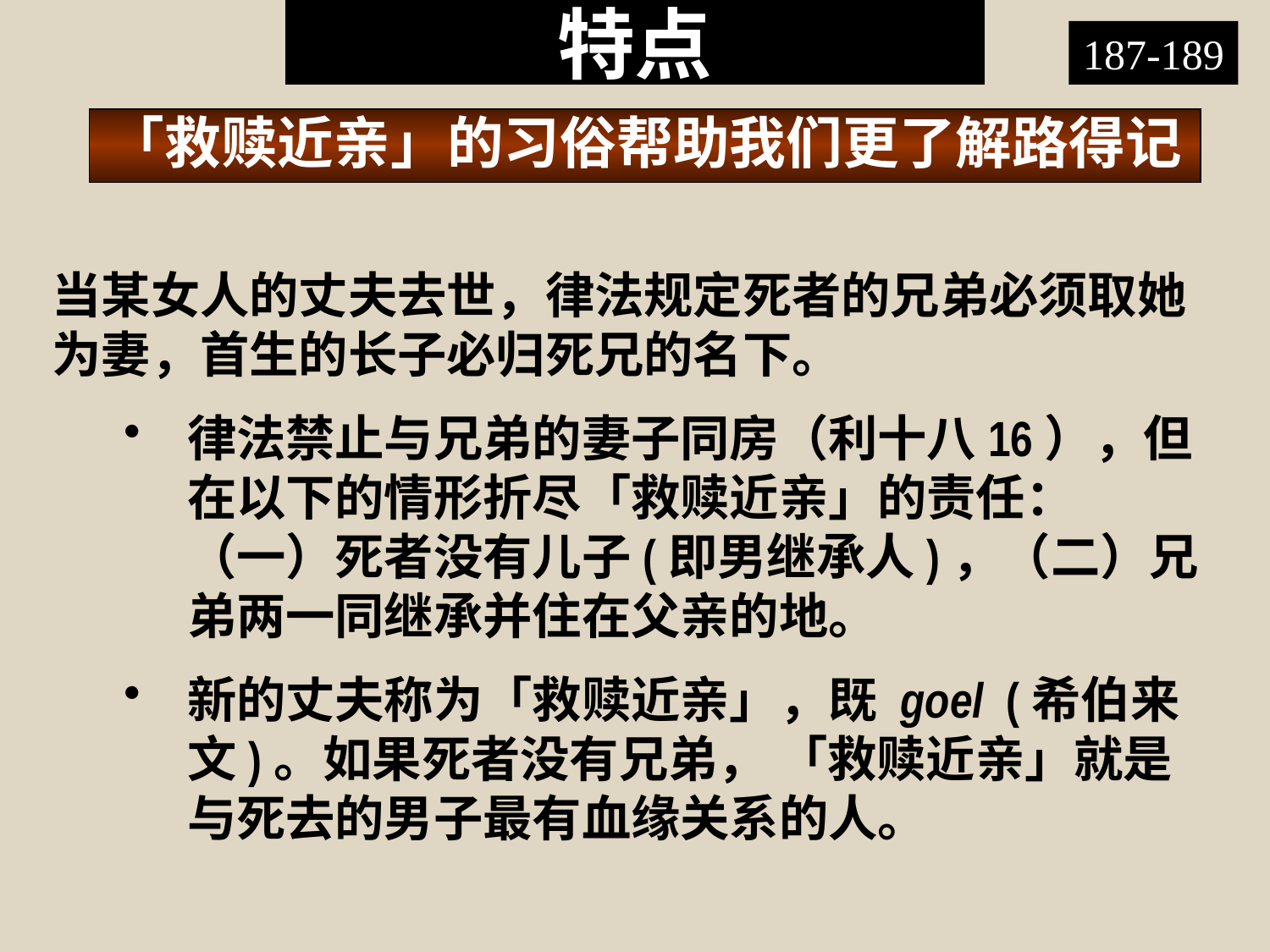

# 特点
187-189
「救赎近亲」的习俗帮助我们更了解路得记
当某女人的丈夫去世，律法规定死者的兄弟必须取她为妻，首生的长子必归死兄的名下。
律法禁止与兄弟的妻子同房（利十八16），但在以下的情形折尽「救赎近亲」的责任：（一）死者没有儿子(即男继承人)，（二）兄弟两一同继承并住在父亲的地。
新的丈夫称为「救赎近亲」，既 goel  (希伯来文)。如果死者没有兄弟， 「救赎近亲」就是与死去的男子最有血缘关系的人。